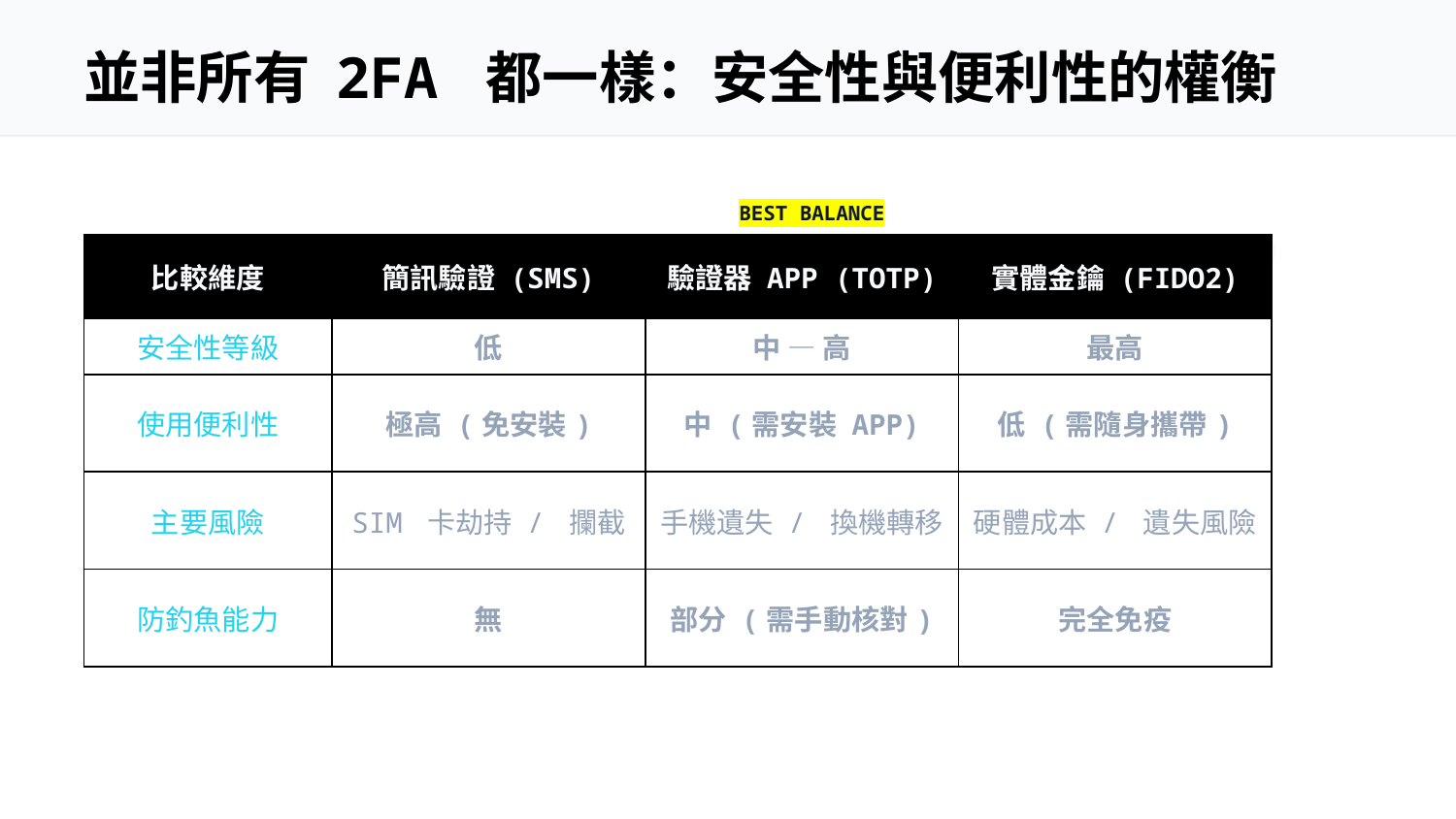

並非所有 2FA 都一樣：安全性與便利性的權衡

BEST BALANCE
比較維度
簡訊驗證 (SMS)
實體金鑰 (FIDO2)
| 比較維度 | 簡訊驗證 (SMS) | 驗證器 APP (TOTP) | 實體金鑰 (FIDO2) |
| --- | --- | --- | --- |
| 安全性等級 | 低 | 中 — 高 | 最高 |
| 使用便利性 | 極高 (免安裝) | 中 (需安裝 APP) | 低 (需隨身攜帶) |
| 主要風險 | SIM 卡劫持 / 攔截 | 手機遺失 / 換機轉移 | 硬體成本 / 遺失風險 |
| 防釣魚能力 | 無 | 部分 (需手動核對) | 完全免疫 |
驗證器 APP (TOTP)